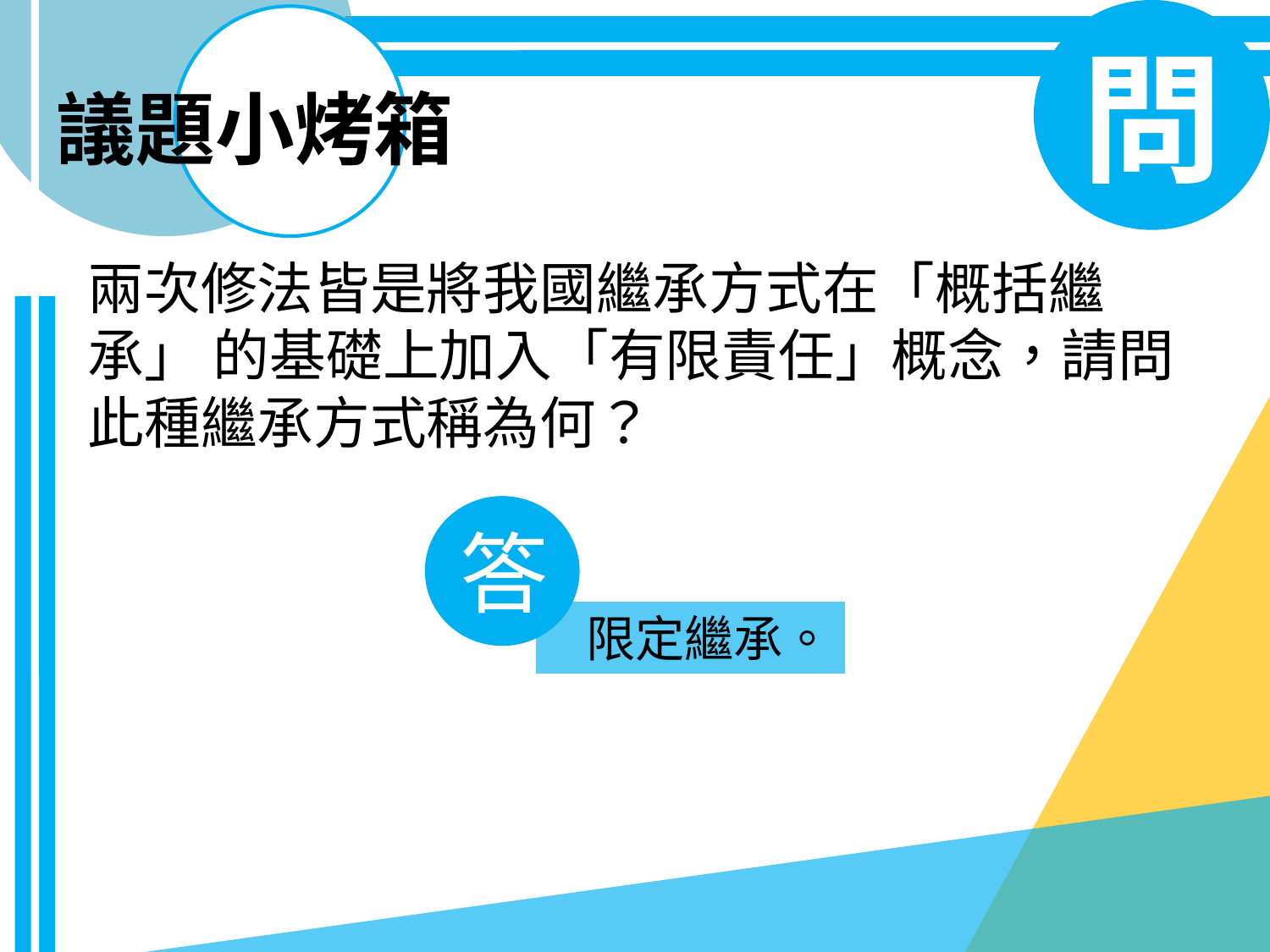

# 議題小烤箱
兩次修法皆是將我國繼承方式在「概括繼承」 的基礎上加入「有限責任」概念，請問此種繼承方式稱為何？
答
限定繼承。